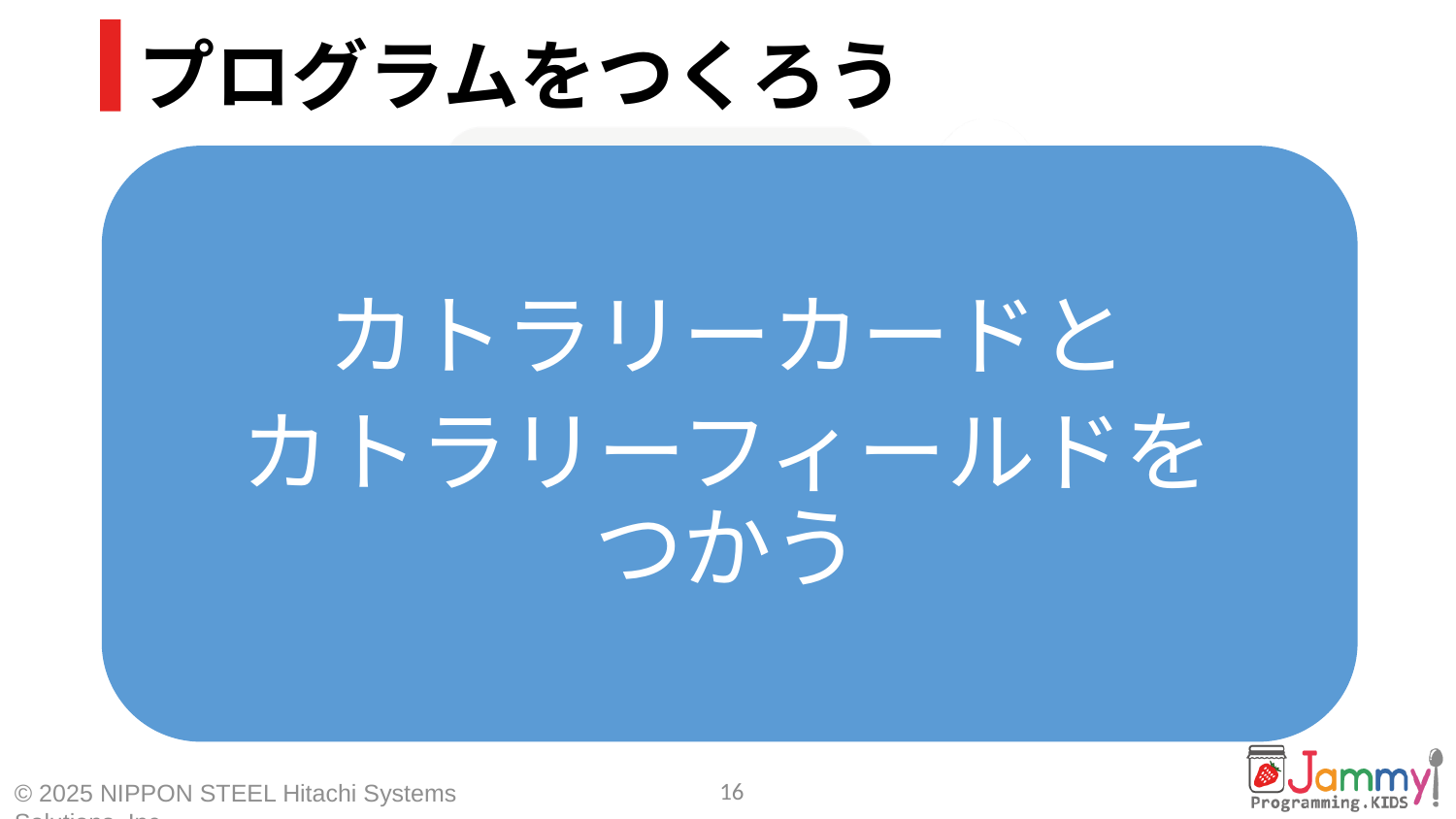

# プログラムをつくろう
カトラリーカードと
カトラリーフィールドをつかう
16